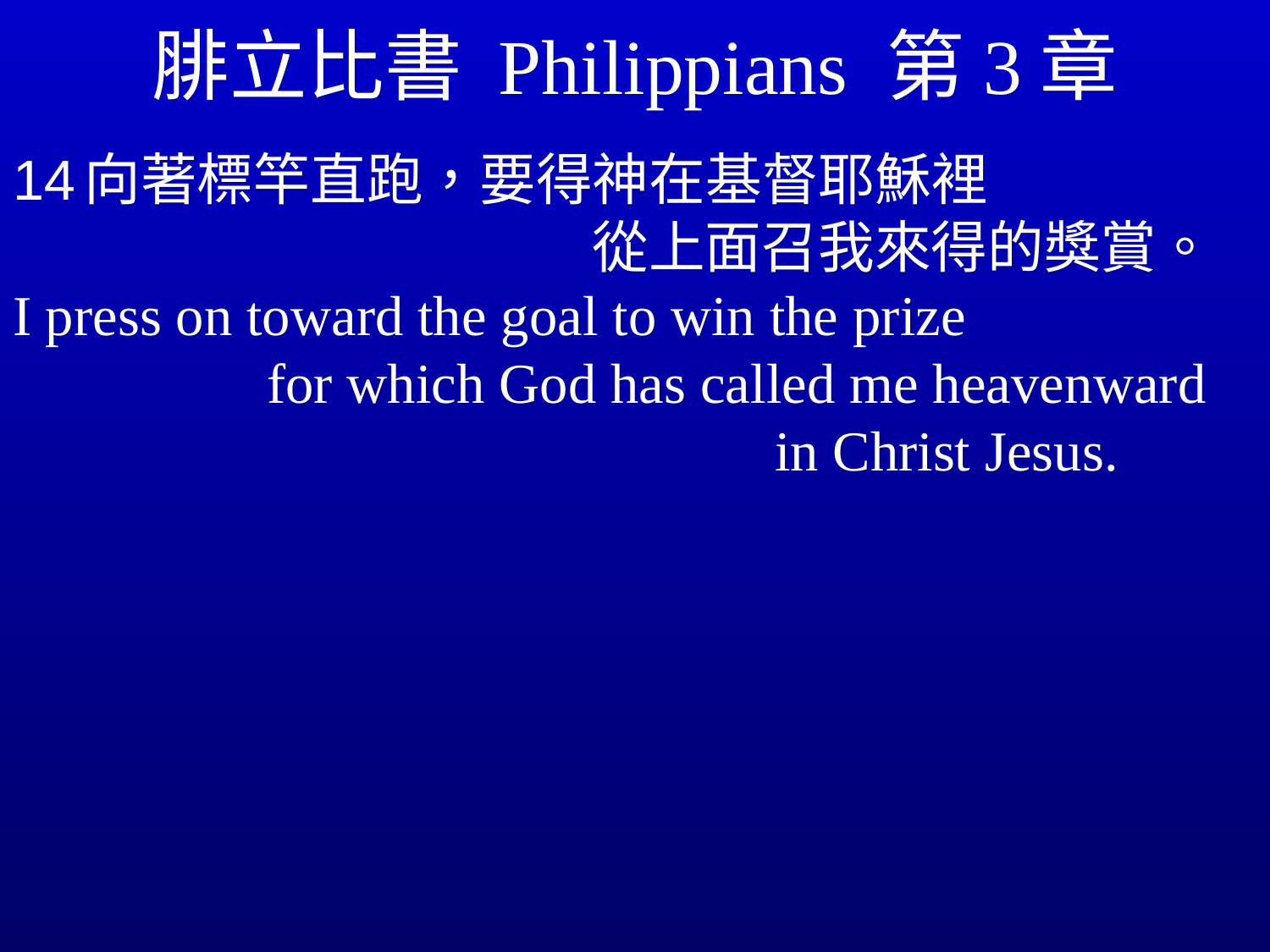

# 腓立比書 Philippians 第3章
向著標竿直跑，要得神在基督耶穌裡						從上面召我來得的獎賞。
I press on toward the goal to win the prize 				for which God has called me heavenward 						in Christ Jesus.